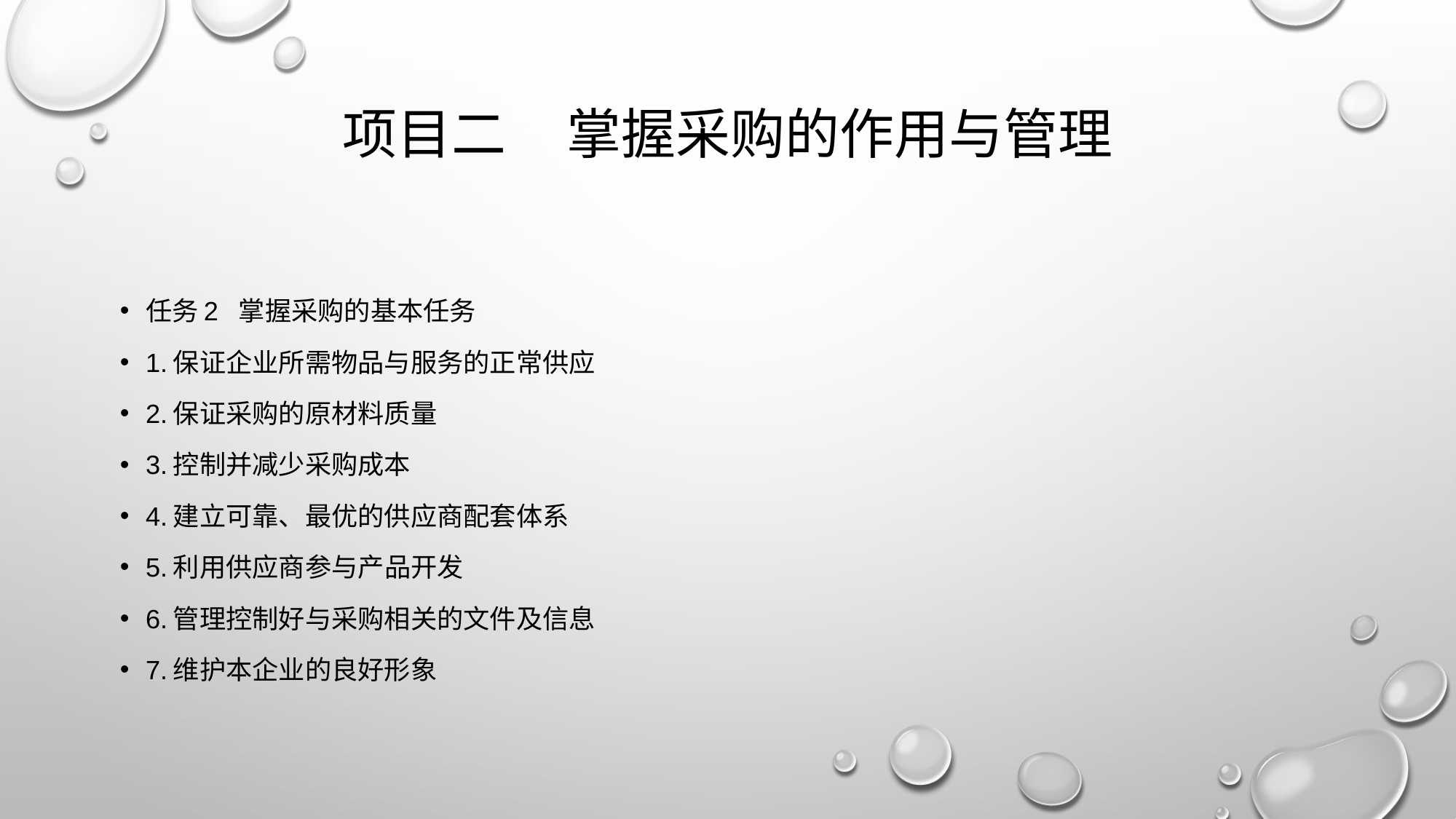

# 项目二     掌握采购的作用与管理
任务2  掌握采购的基本任务
1.保证企业所需物品与服务的正常供应
2.保证采购的原材料质量
3.控制并减少采购成本
4.建立可靠、最优的供应商配套体系
5.利用供应商参与产品开发
6.管理控制好与采购相关的文件及信息
7.维护本企业的良好形象